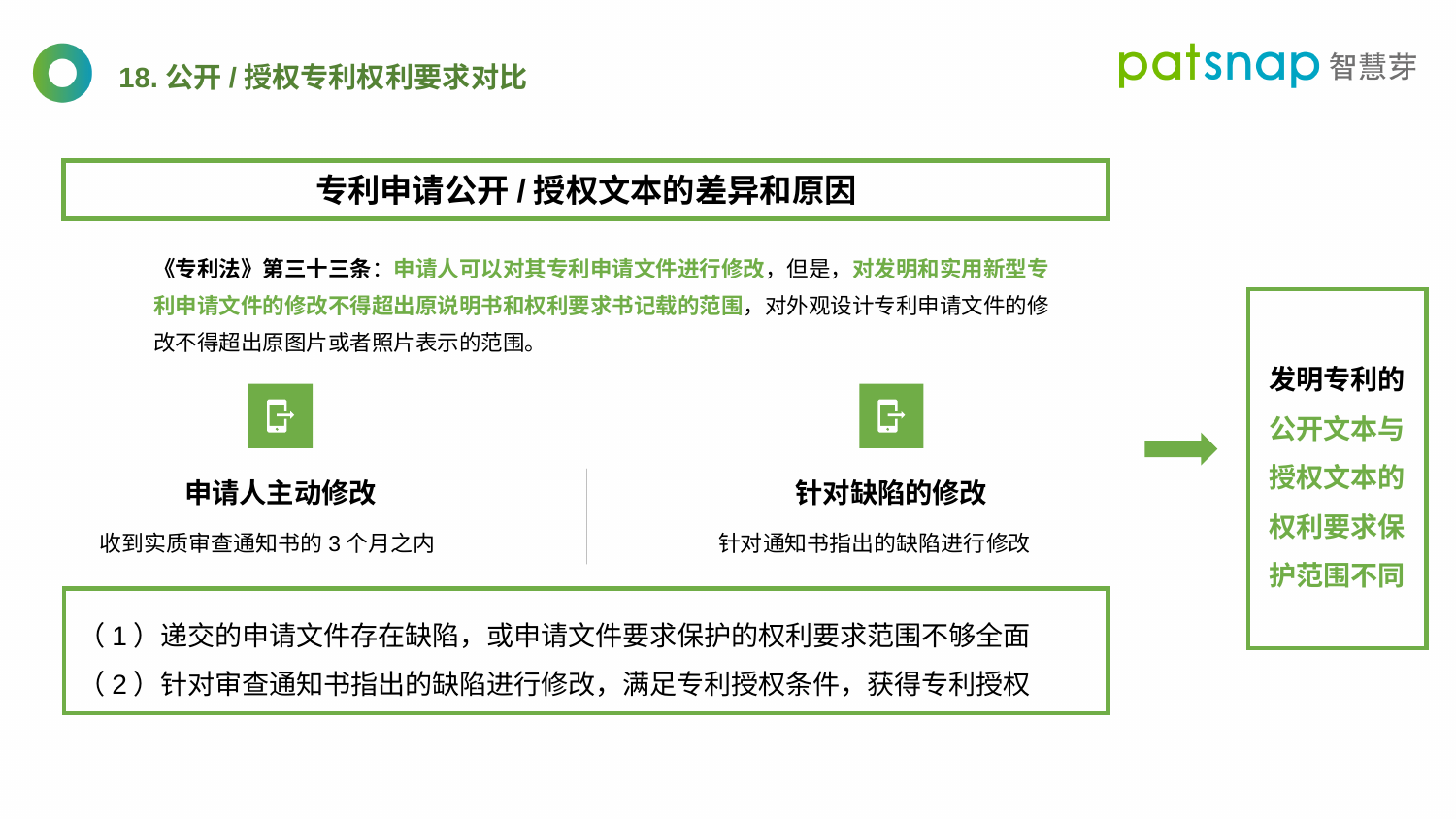

18.公开/授权专利权利要求对比
专利申请公开/授权文本的差异和原因
《专利法》第三十三条：申请人可以对其专利申请文件进行修改，但是，对发明和实用新型专利申请文件的修改不得超出原说明书和权利要求书记载的范围，对外观设计专利申请文件的修改不得超出原图片或者照片表示的范围。
发明专利的公开文本与授权文本的权利要求保护范围不同

申请人主动修改
收到实质审查通知书的3个月之内

针对缺陷的修改
针对通知书指出的缺陷进行修改

（1）递交的申请文件存在缺陷，或申请文件要求保护的权利要求范围不够全面
（2）针对审查通知书指出的缺陷进行修改，满足专利授权条件，获得专利授权